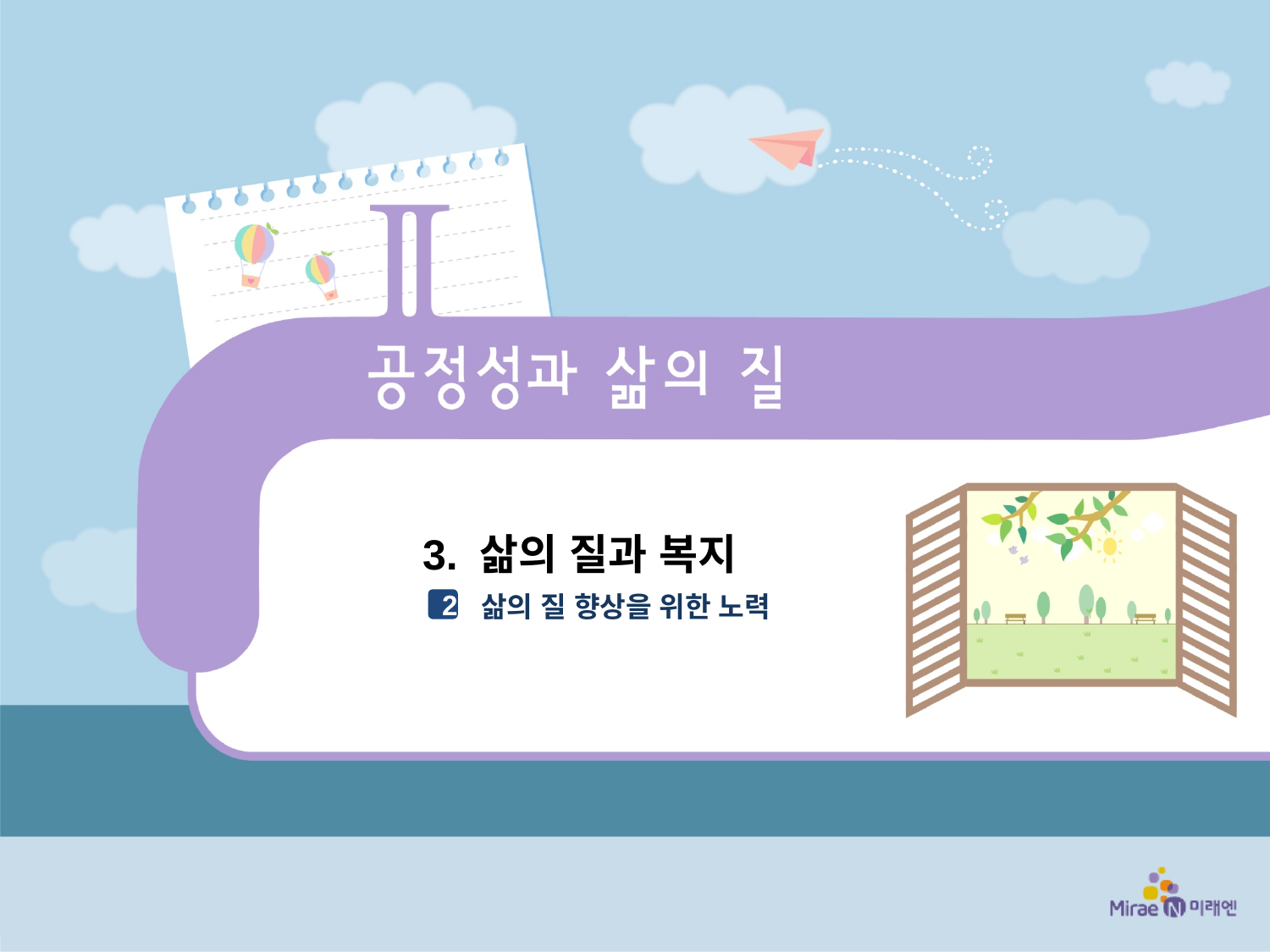

3. 삶의 질과 복지
삶의 질 향상을 위한 노력
2